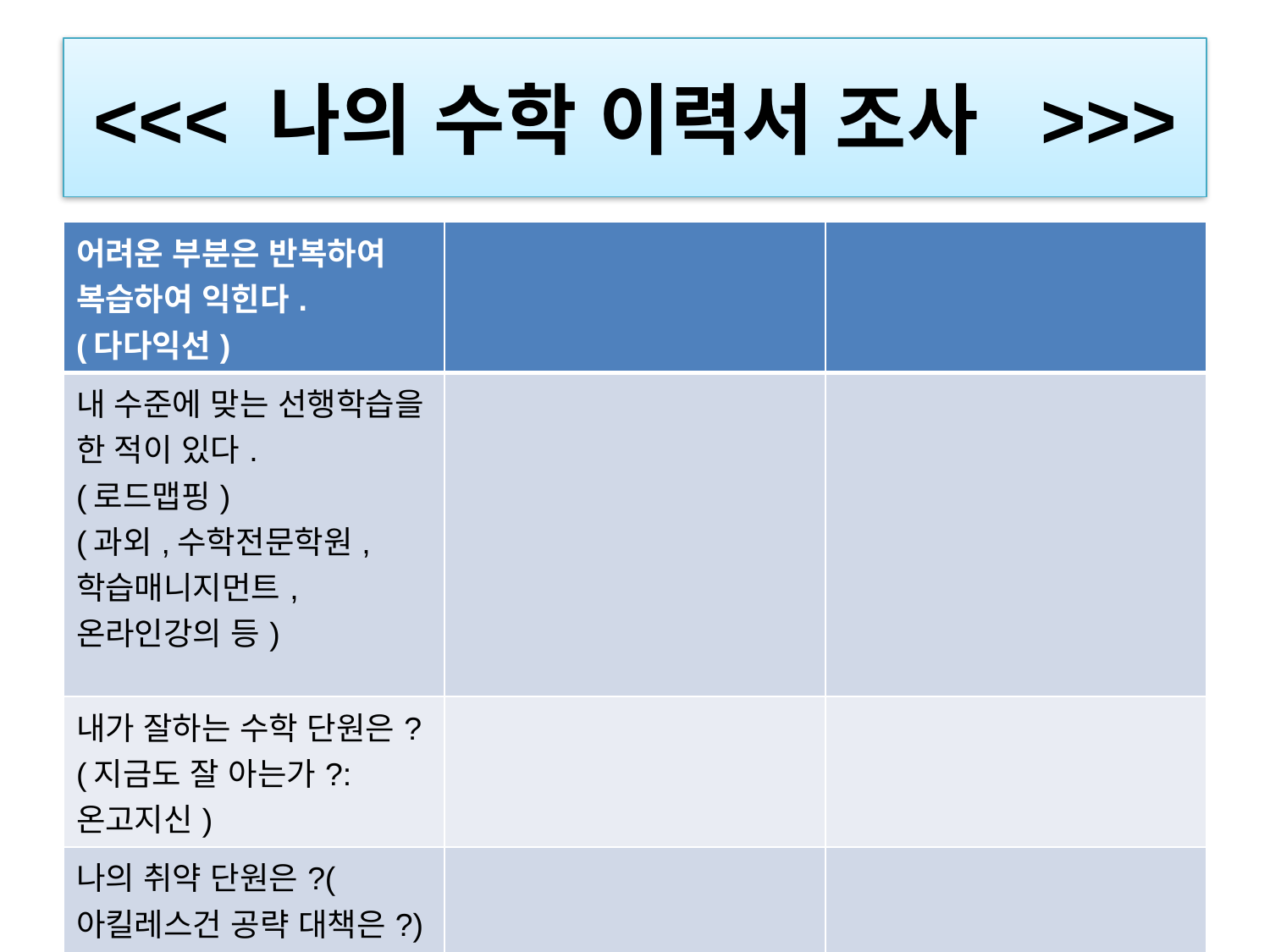

# <<< 나의 수학 이력서 조사  >>>
| 어려운 부분은 반복하여 복습하여 익힌다. (다다익선) |  |  |
| --- | --- | --- |
| 내 수준에 맞는 선행학습을 한 적이 있다. (로드맵핑) (과외,수학전문학원,학습매니지먼트,온라인강의 등) |  |  |
| 내가 잘하는 수학 단원은? (지금도 잘 아는가?: 온고지신) |  |  |
| 나의 취약 단원은?(아킬레스건 공략 대책은?) |  |  |